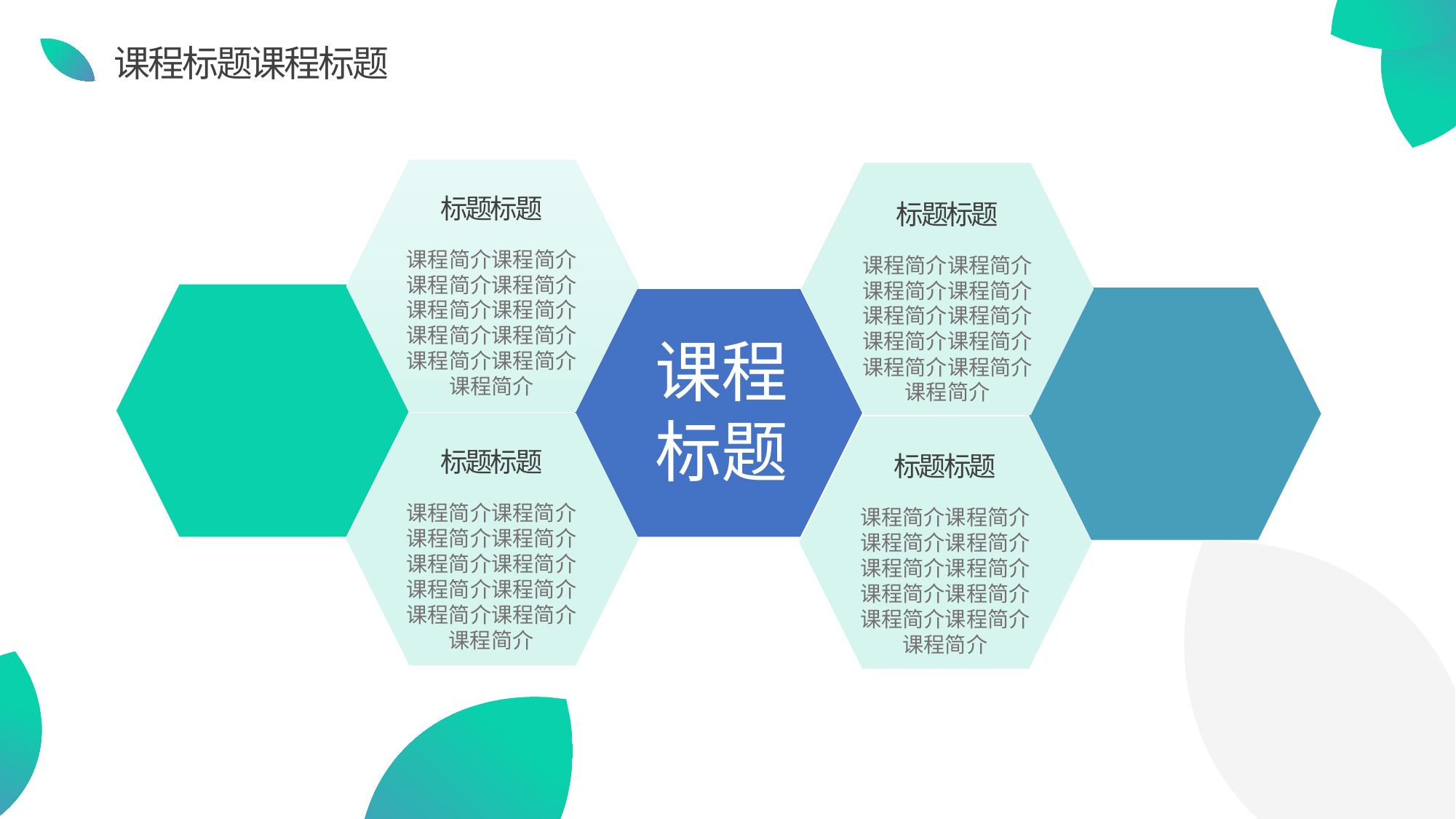

课程标题课程标题

标题标题
课程简介课程简介课程简介课程简介课程简介课程简介课程简介课程简介课程简介课程简介课程简介

标题标题
课程简介课程简介课程简介课程简介课程简介课程简介课程简介课程简介课程简介课程简介课程简介

课程
标题

标题标题
课程简介课程简介课程简介课程简介课程简介课程简介课程简介课程简介课程简介课程简介课程简介

标题标题
课程简介课程简介课程简介课程简介课程简介课程简介课程简介课程简介课程简介课程简介课程简介